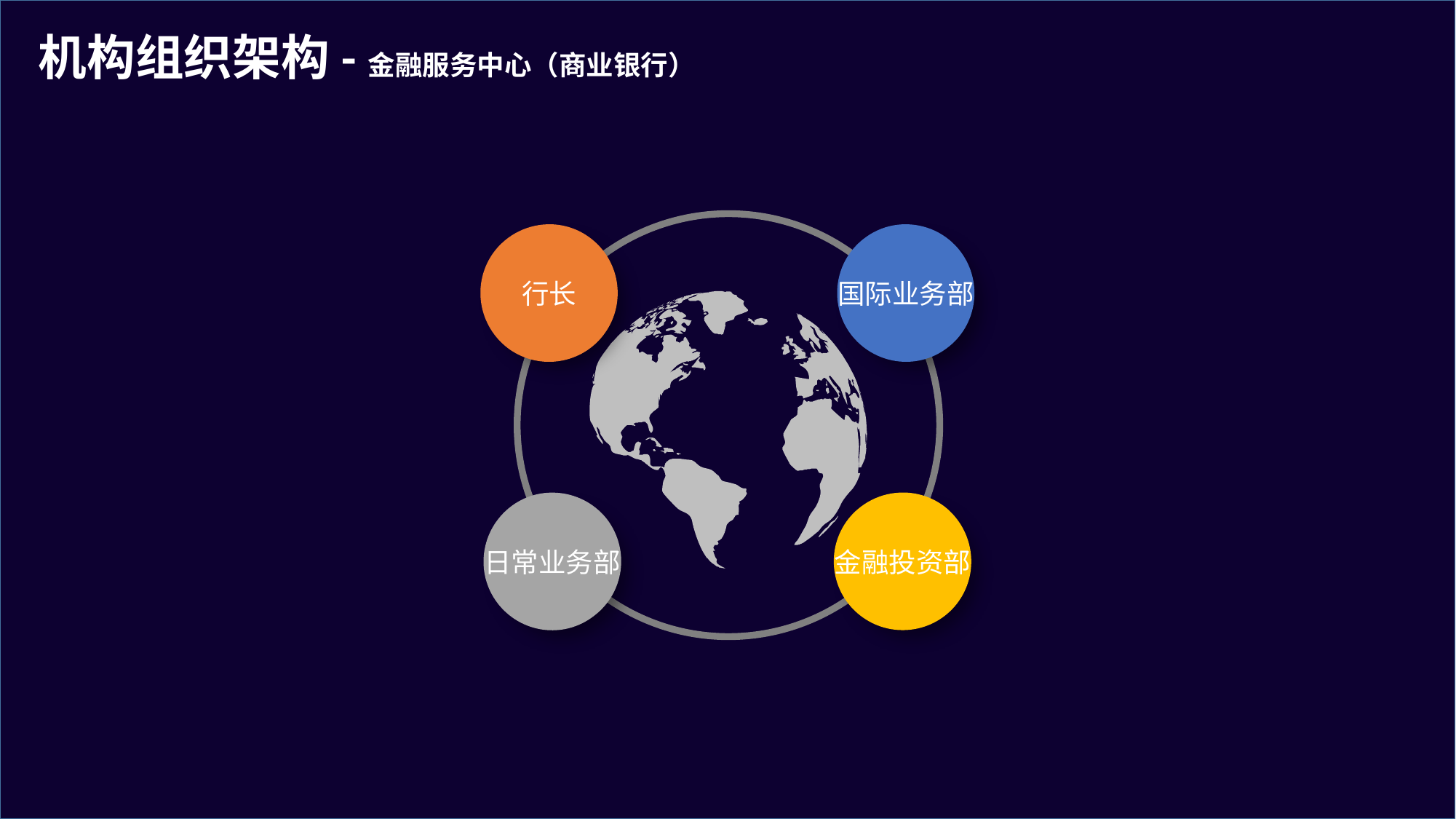

机构组织架构-金融服务中心（商业银行）

行长
国际业务部

金融投资部
日常业务部